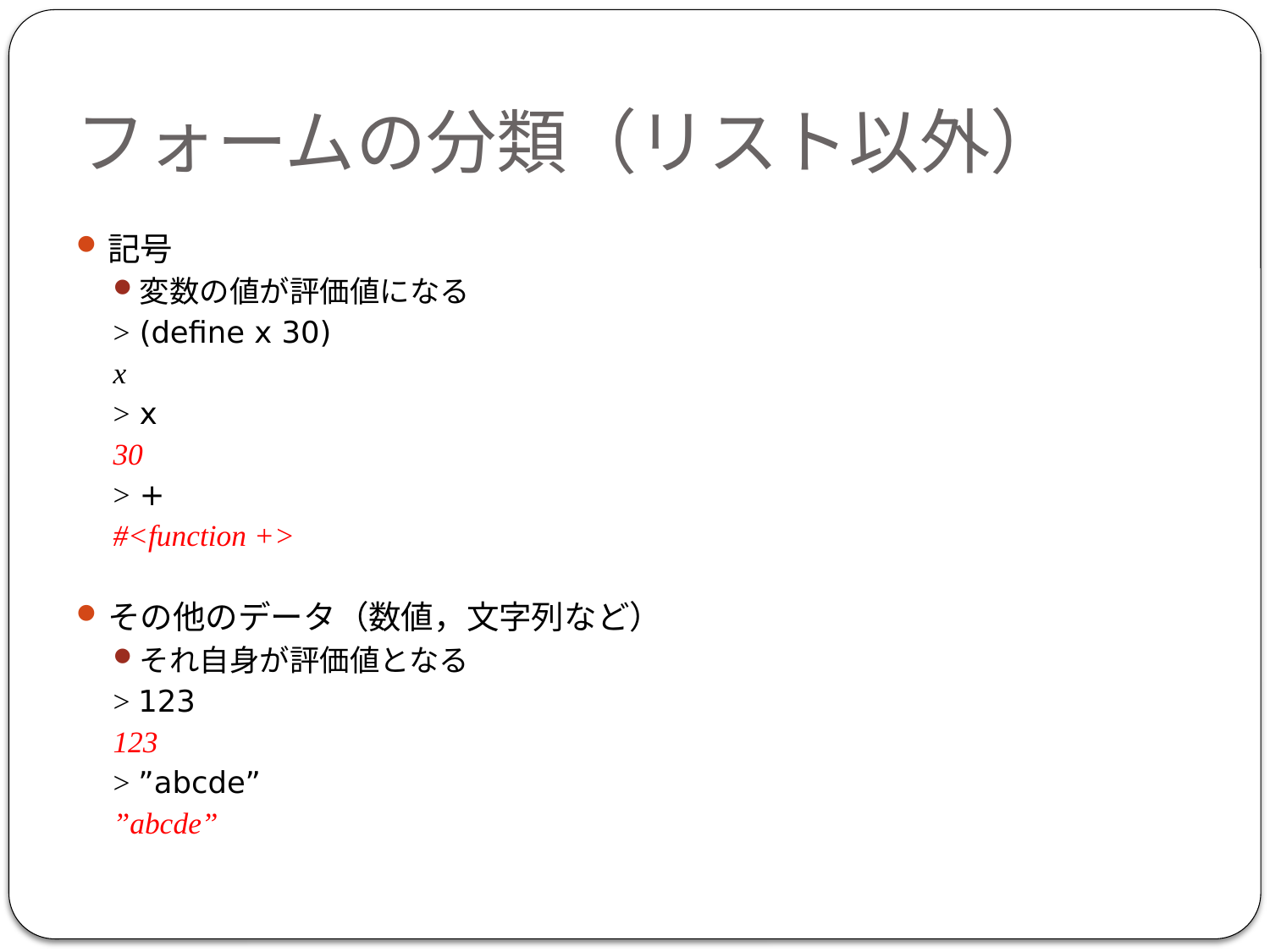

フォームの分類（リスト以外）
記号
変数の値が評価値になる
> (define x 30)
x
> x
30
> +
#<function +>

その他のデータ（数値，文字列など）
それ自身が評価値となる
> 123
123
> ”abcde”
”abcde”